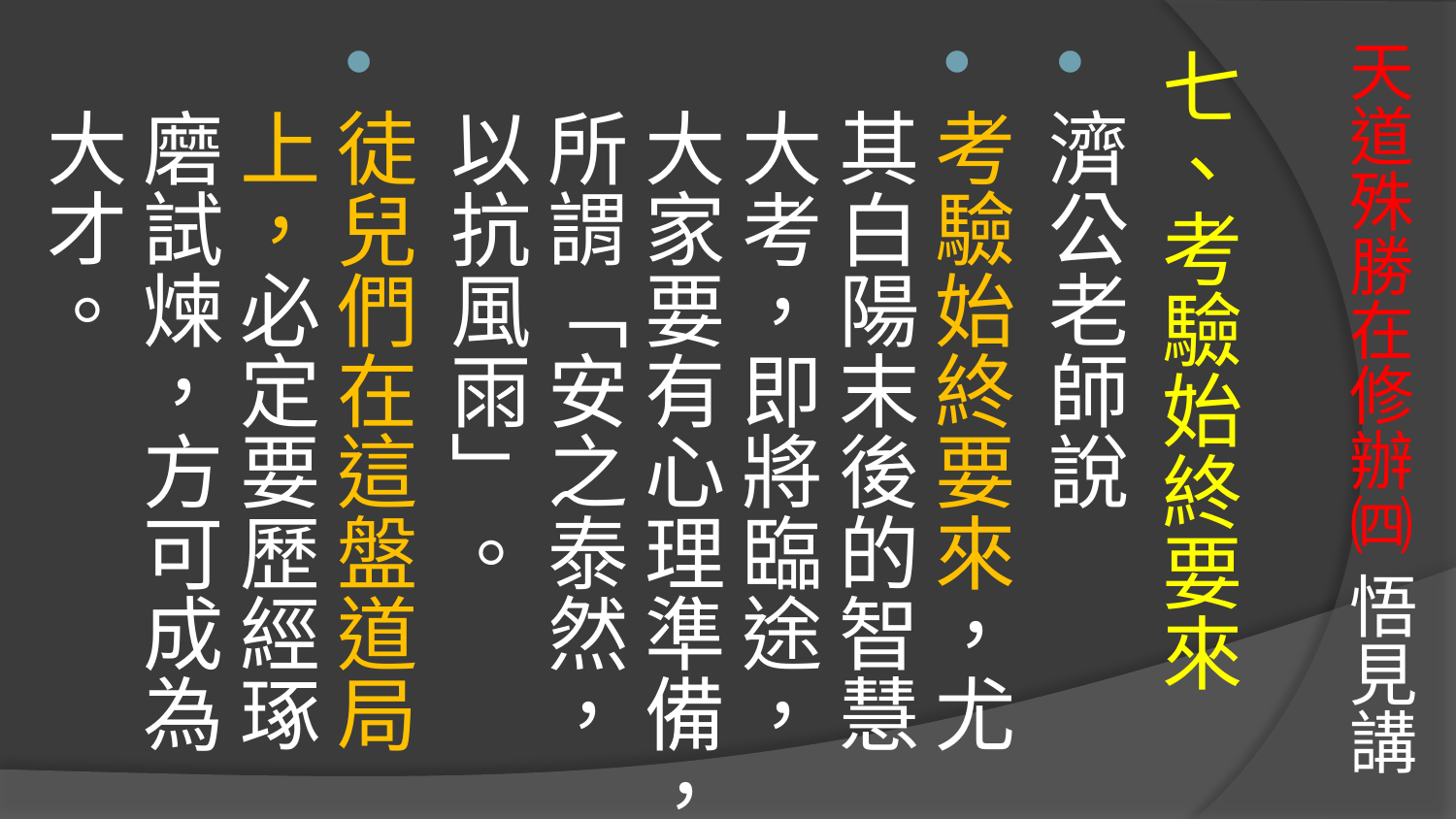

# 天道殊勝在修辦㈣ 悟見講
七、考驗始終要來
濟公老師說
考驗始終要來，尤其白陽末後的智慧大考，即將臨途，大家要有心理準備，所謂「安之泰然，以抗風雨」。
徒兒們在這盤道局上，必定要歷經琢磨試煉，方可成為大才。